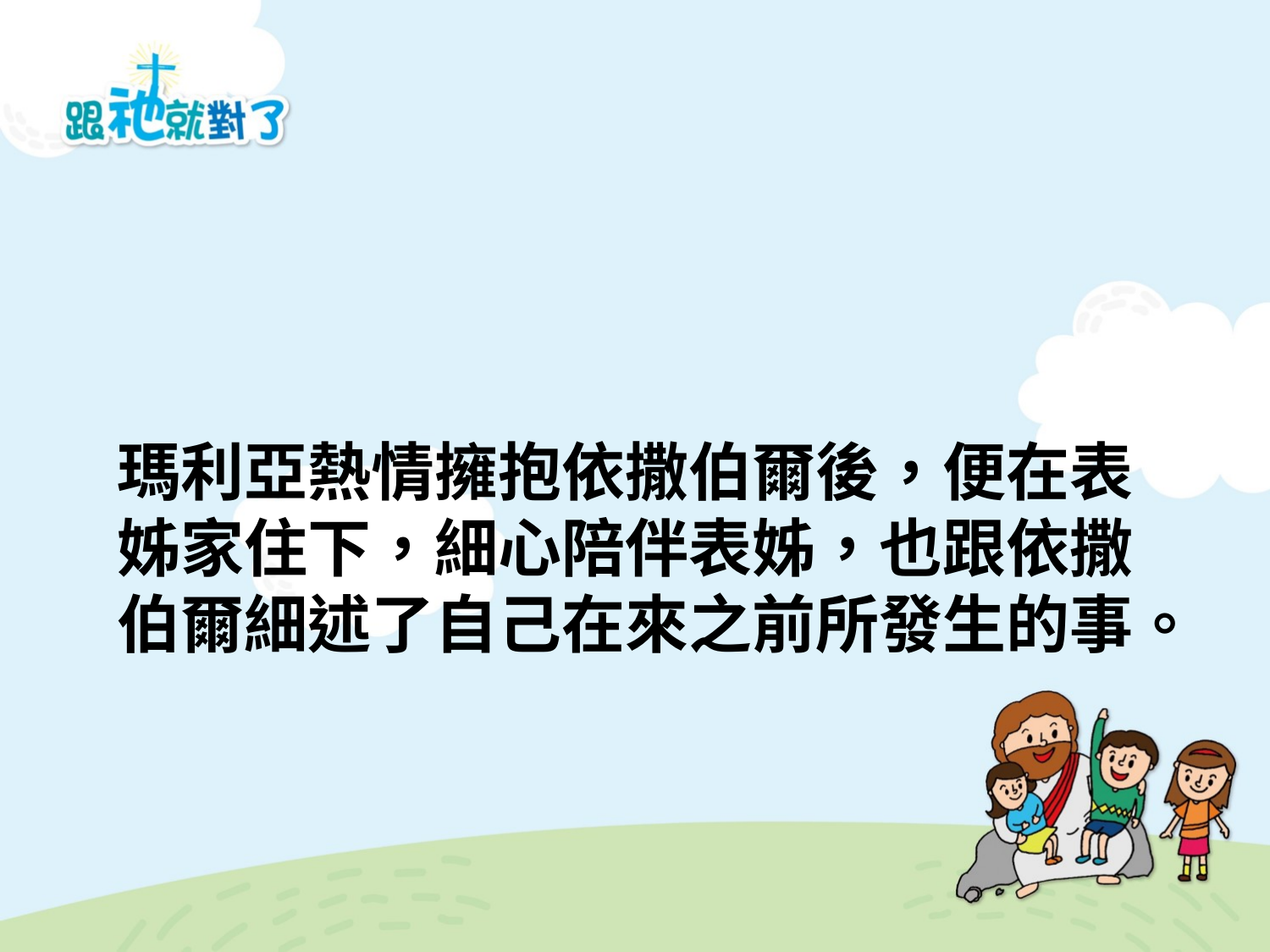

瑪利亞熱情擁抱依撒伯爾後，便在表姊家住下，細心陪伴表姊，也跟依撒伯爾細述了自己在來之前所發生的事。